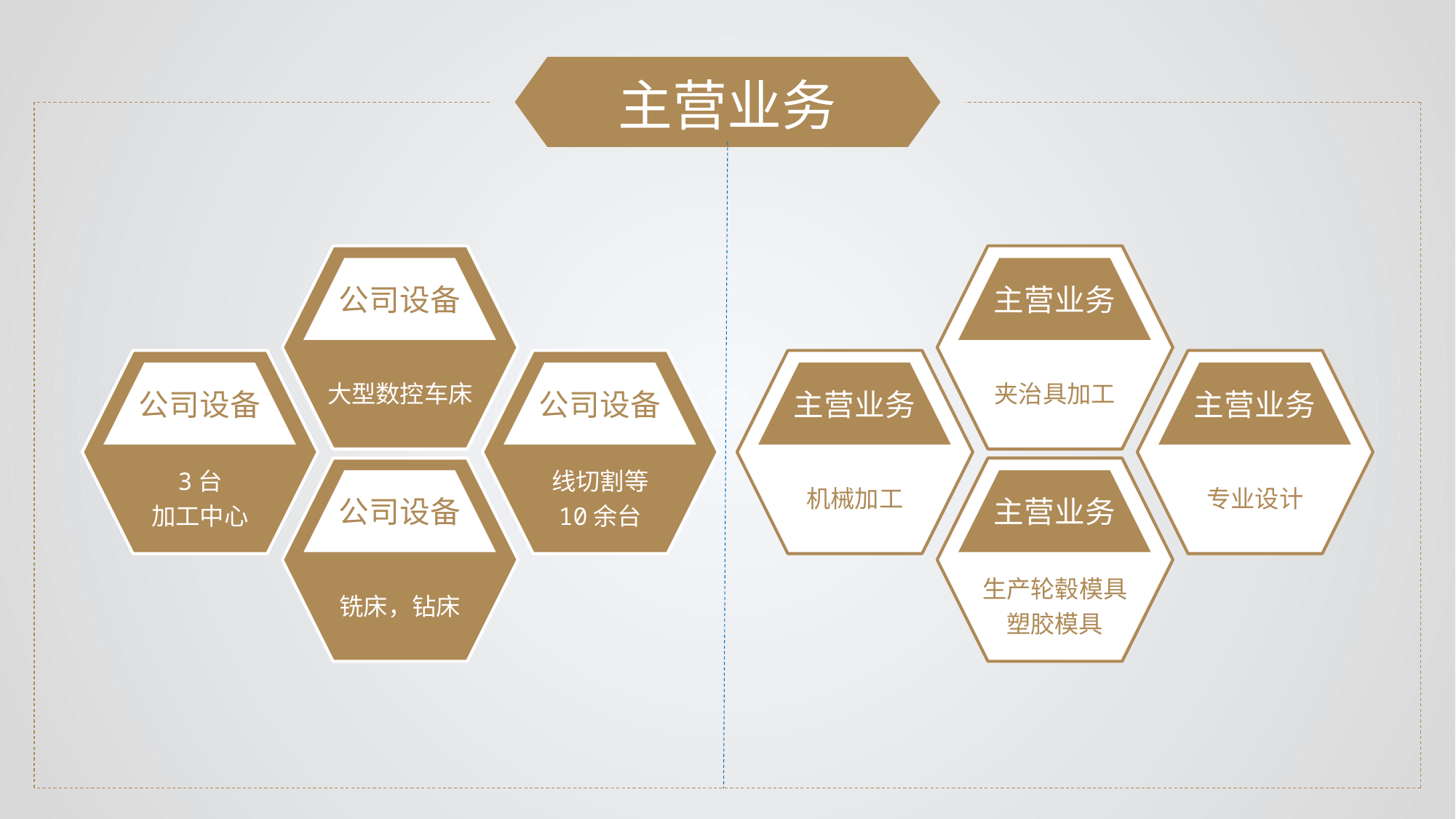

主营业务
大型数控车床
夹治具加工
公司设备
主营业务
3台
加工中心
线切割等
10余台
机械加工
专业设计
公司设备
公司设备
主营业务
主营业务
铣床，钻床
生产轮毂模具
塑胶模具
公司设备
主营业务